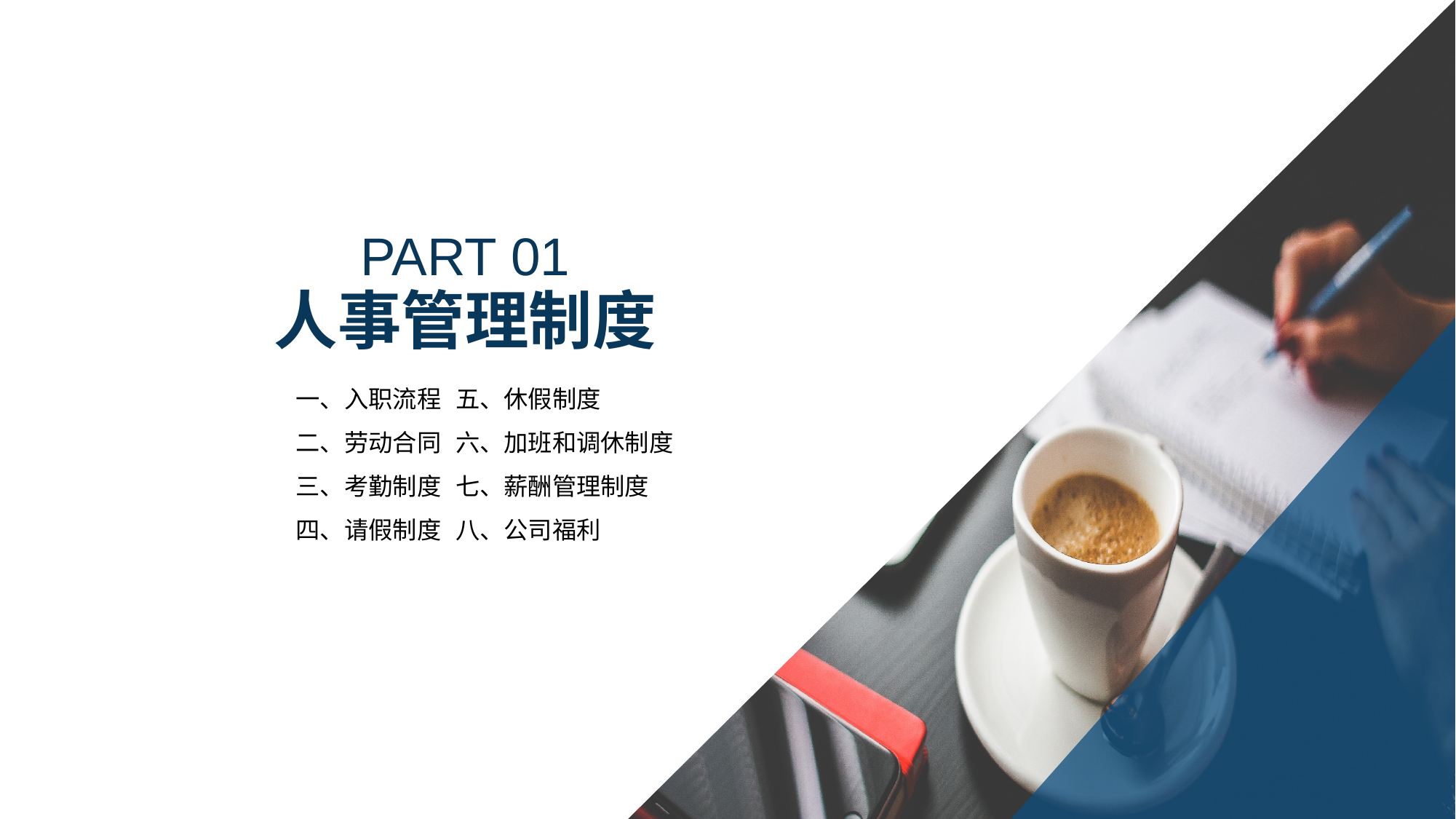

PART 01
人事管理制度

一、入职流程
二、劳动合同
三、考勤制度
四、请假制度
五、休假制度
六、加班和调休制度
七、薪酬管理制度
八、公司福利